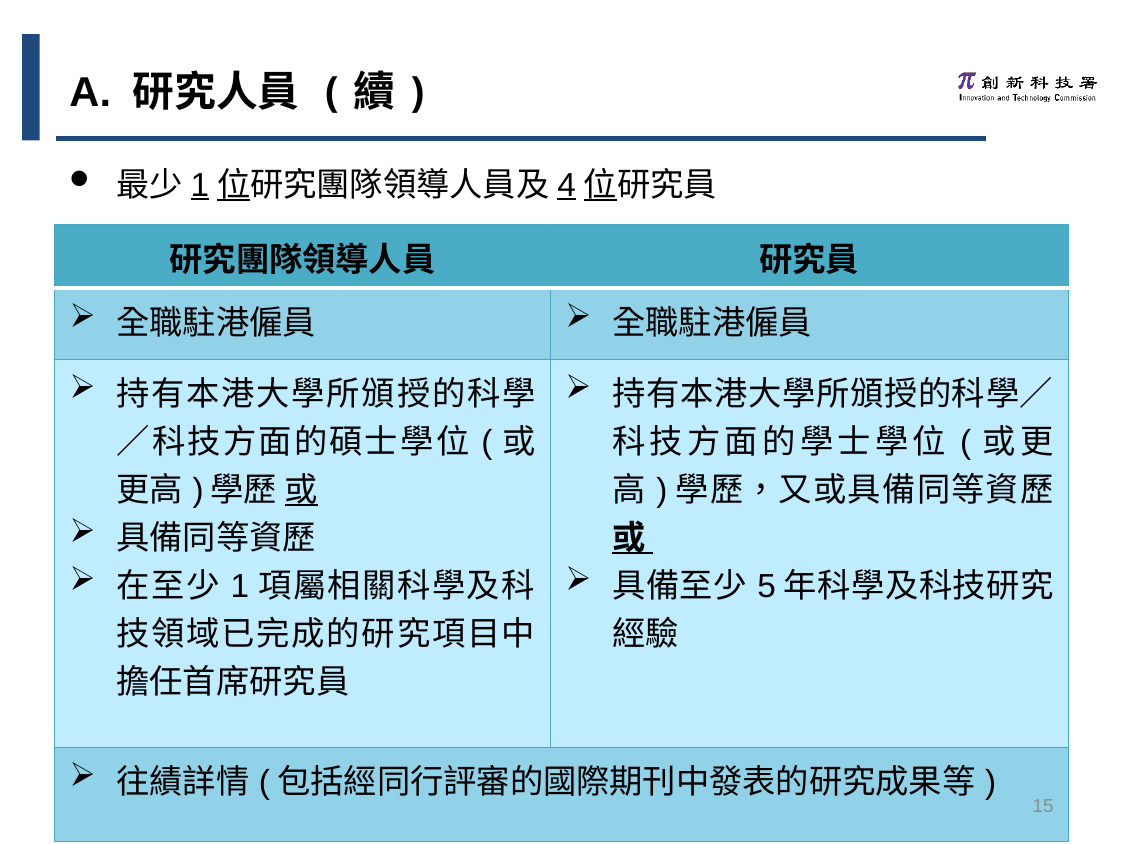

A. 研究人員 (續)

最少1位研究團隊領導人員及4位研究員

| 研究團隊領導人員 | 研究員 |
| --- | --- |
| 全職駐港僱員 | 全職駐港僱員 |
| 持有本港大學所頒授的科學／科技方面的碩士學位(或更高)學歷 或 具備同等資歷 在至少1項屬相關科學及科技領域已完成的研究項目中擔任首席研究員 | 持有本港大學所頒授的科學／科技方面的學士學位(或更高)學歷，又或具備同等資歷 或 具備至少5年科學及科技研究經驗 |
| 往績詳情(包括經同行評審的國際期刊中發表的研究成果等) |  |
15